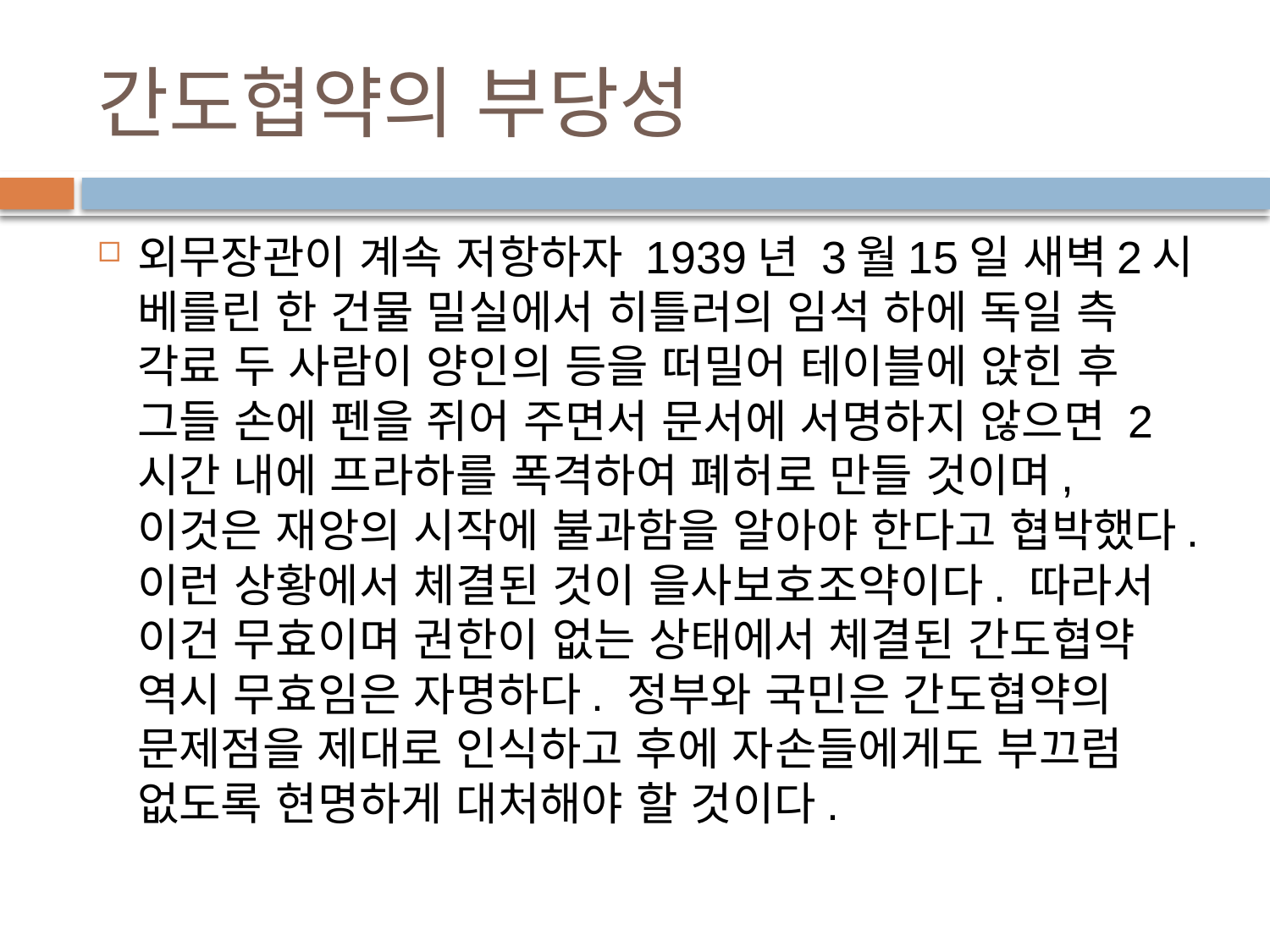

# 간도협약의 부당성
외무장관이 계속 저항하자 1939년 3월15일 새벽2시 베를린 한 건물 밀실에서 히틀러의 임석 하에 독일 측 각료 두 사람이 양인의 등을 떠밀어 테이블에 앉힌 후 그들 손에 펜을 쥐어 주면서 문서에 서명하지 않으면 2시간 내에 프라하를 폭격하여 폐허로 만들 것이며, 이것은 재앙의 시작에 불과함을 알아야 한다고 협박했다. 이런 상황에서 체결된 것이 을사보호조약이다. 따라서 이건 무효이며 권한이 없는 상태에서 체결된 간도협약 역시 무효임은 자명하다. 정부와 국민은 간도협약의 문제점을 제대로 인식하고 후에 자손들에게도 부끄럼 없도록 현명하게 대처해야 할 것이다.